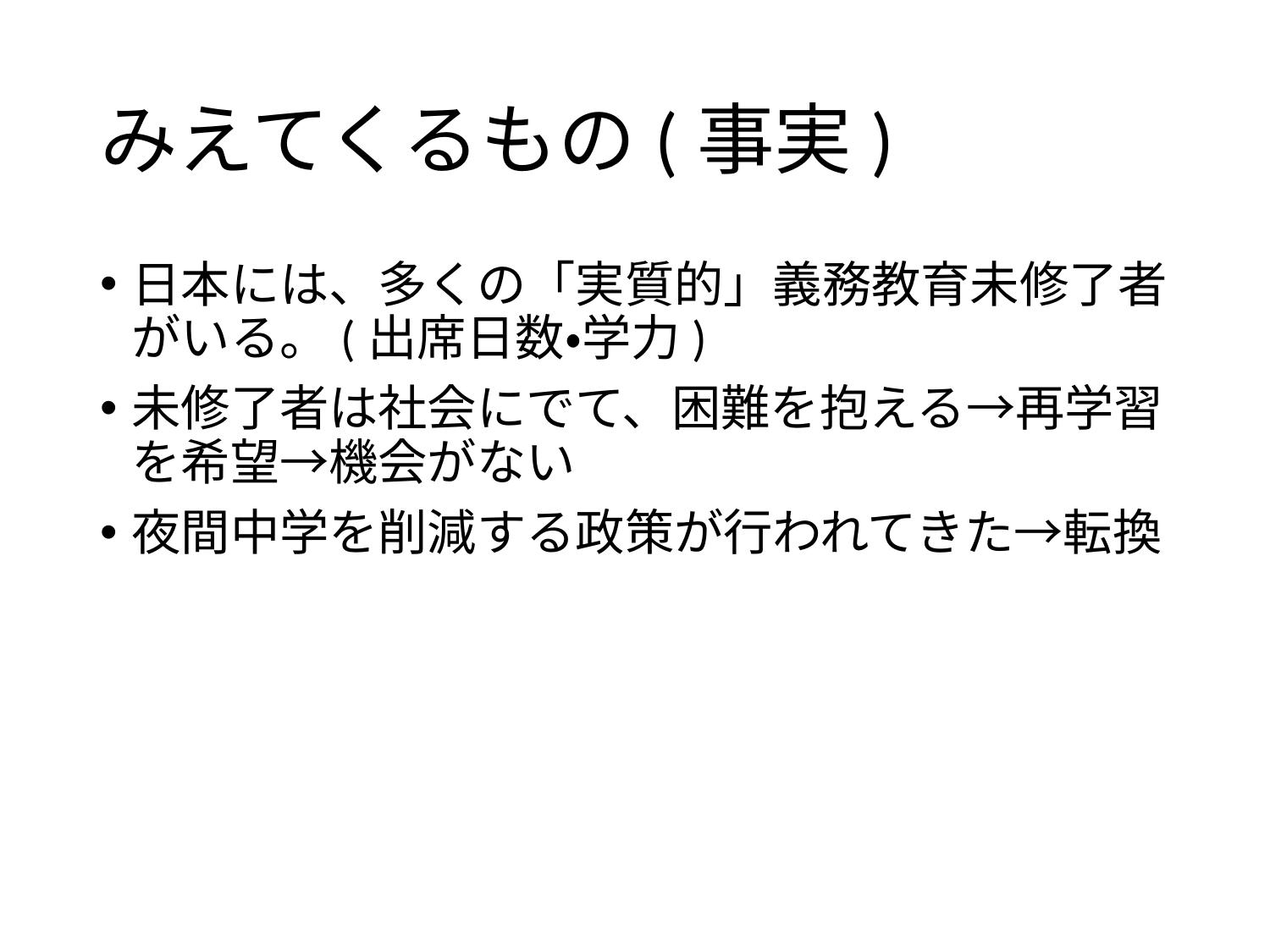

# みえてくるもの(事実)
日本には、多くの「実質的」義務教育未修了者がいる。(出席日数・学力)
未修了者は社会にでて、困難を抱える→再学習を希望→機会がない
夜間中学を削減する政策が行われてきた→転換